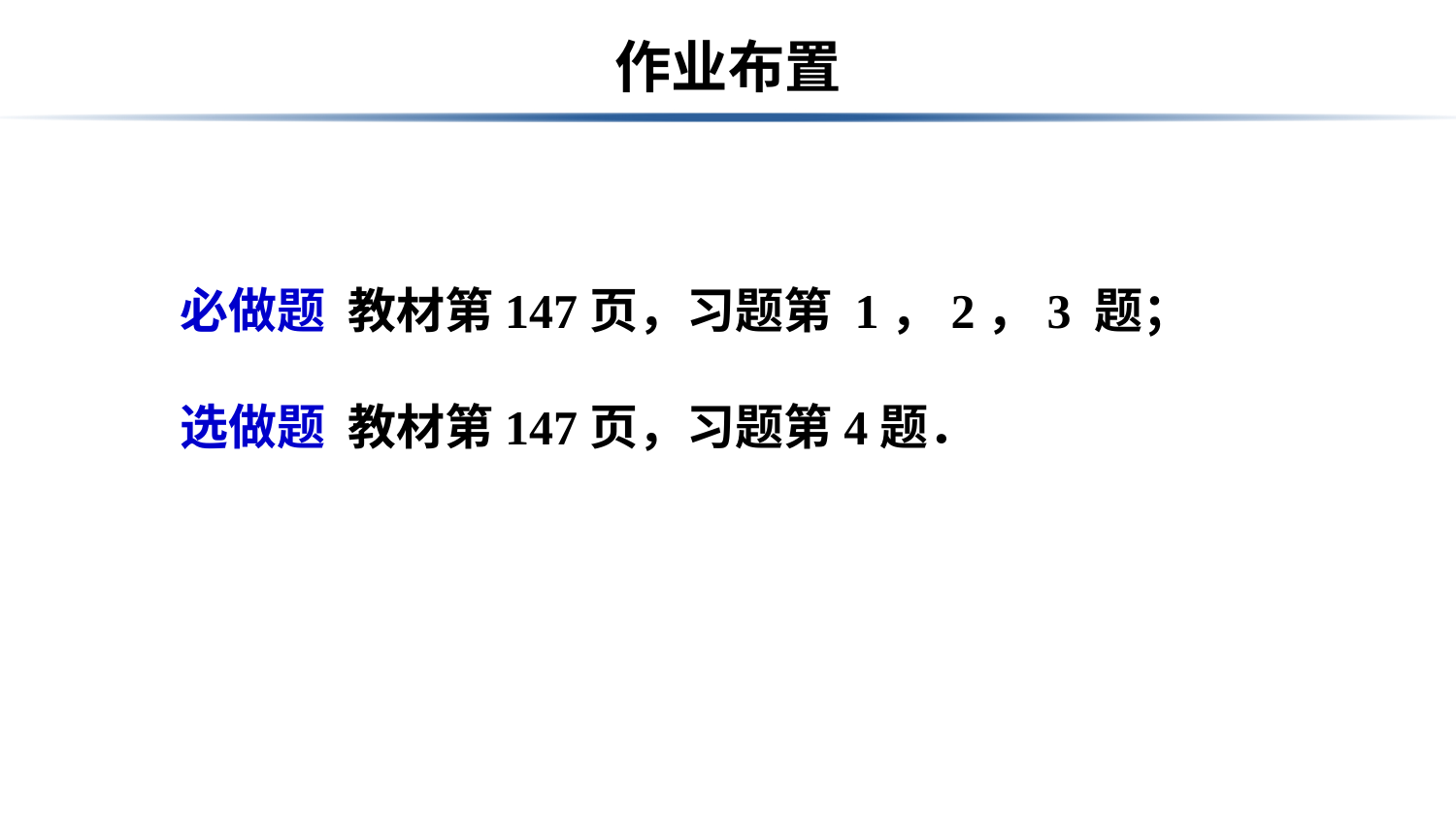

# 作业布置
必做题  教材第147页，习题第 1，2，3 题；
选做题  教材第147页，习题第4题．